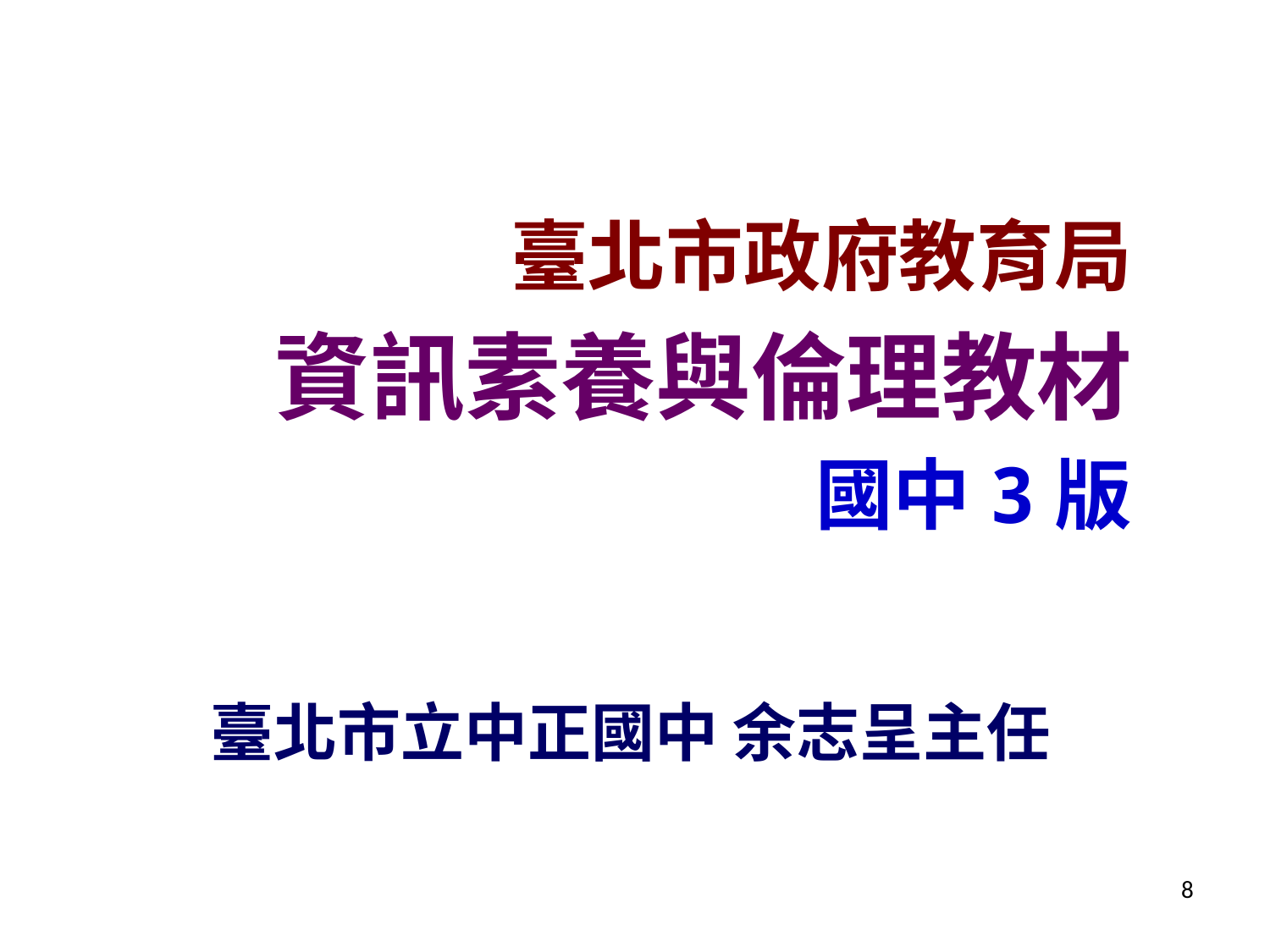

# 臺北市政府教育局 資訊素養與倫理教材 國中3版
臺北市立中正國中 余志呈主任
8